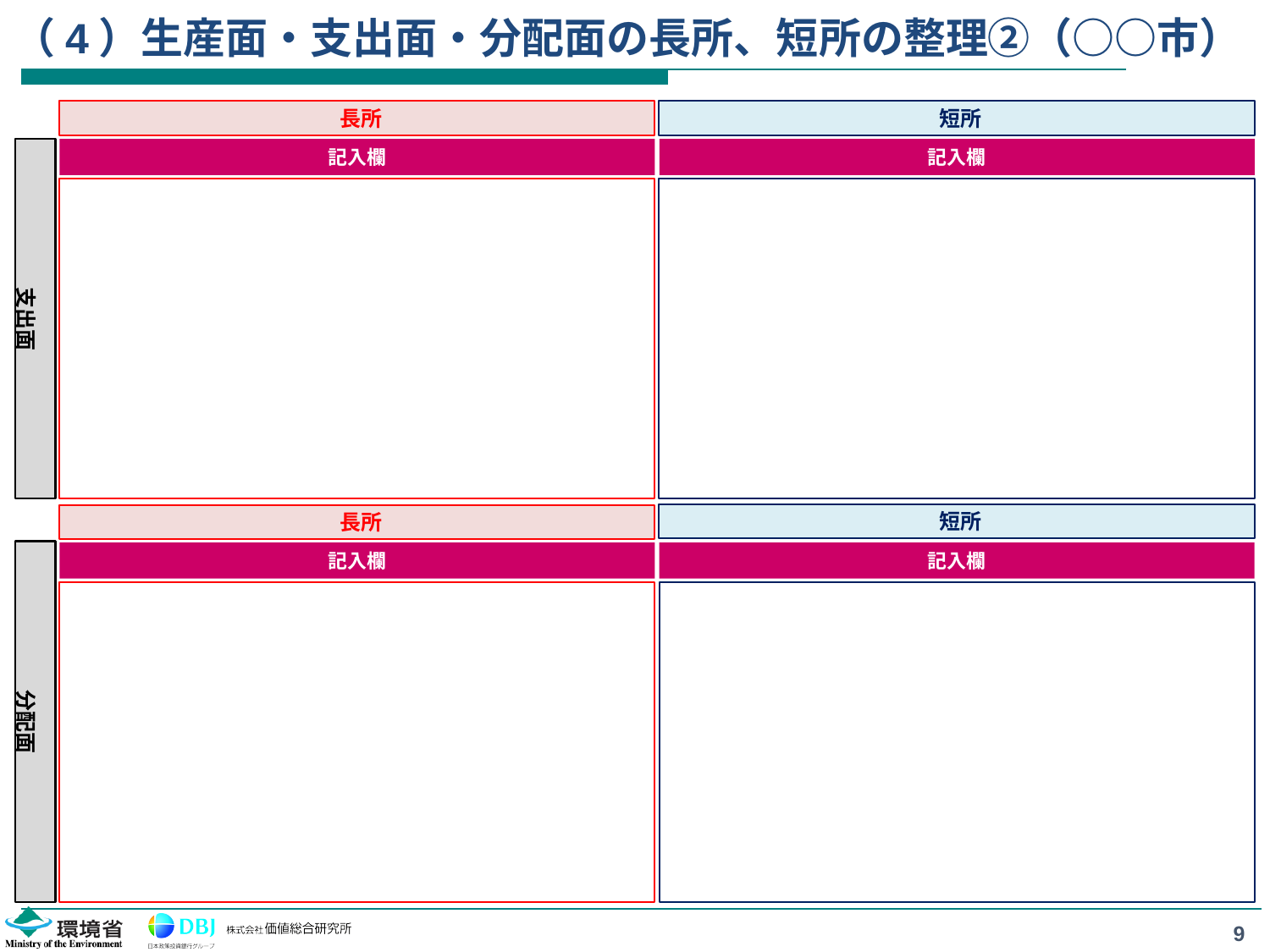

# （4）生産面・支出面・分配面の長所、短所の整理②（○○市）
長所
短所
記入欄
記入欄
支出面

短所
長所
分配面
記入欄
記入欄

9